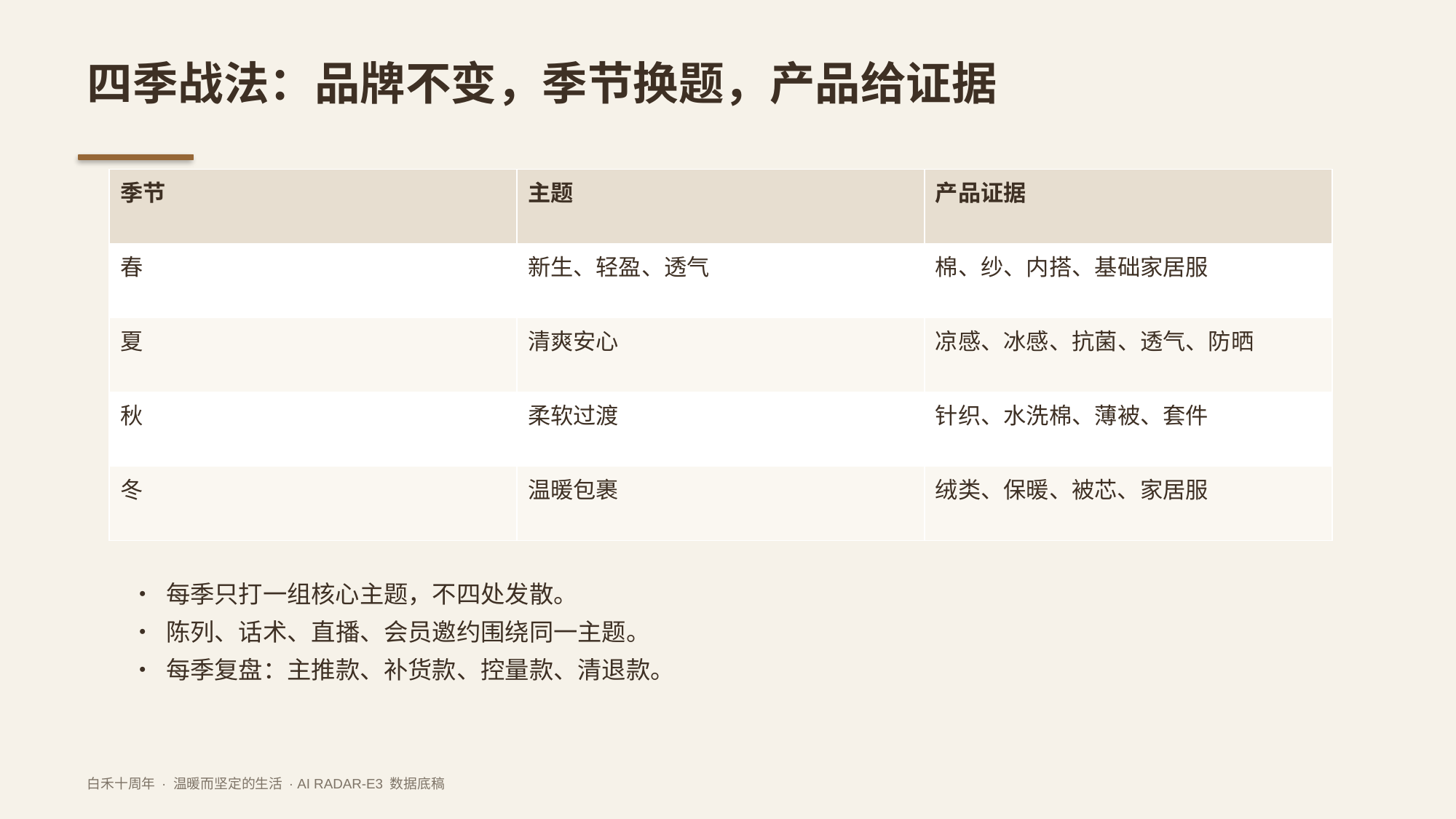

四季战法：品牌不变，季节换题，产品给证据

| 季节 | 主题 | 产品证据 |
| --- | --- | --- |
| 春 | 新生、轻盈、透气 | 棉、纱、内搭、基础家居服 |
| 夏 | 清爽安心 | 凉感、冰感、抗菌、透气、防晒 |
| 秋 | 柔软过渡 | 针织、水洗棉、薄被、套件 |
| 冬 | 温暖包裹 | 绒类、保暖、被芯、家居服 |
• 每季只打一组核心主题，不四处发散。
• 陈列、话术、直播、会员邀约围绕同一主题。
• 每季复盘：主推款、补货款、控量款、清退款。
白禾十周年 · 温暖而坚定的生活 · AI RADAR-E3 数据底稿